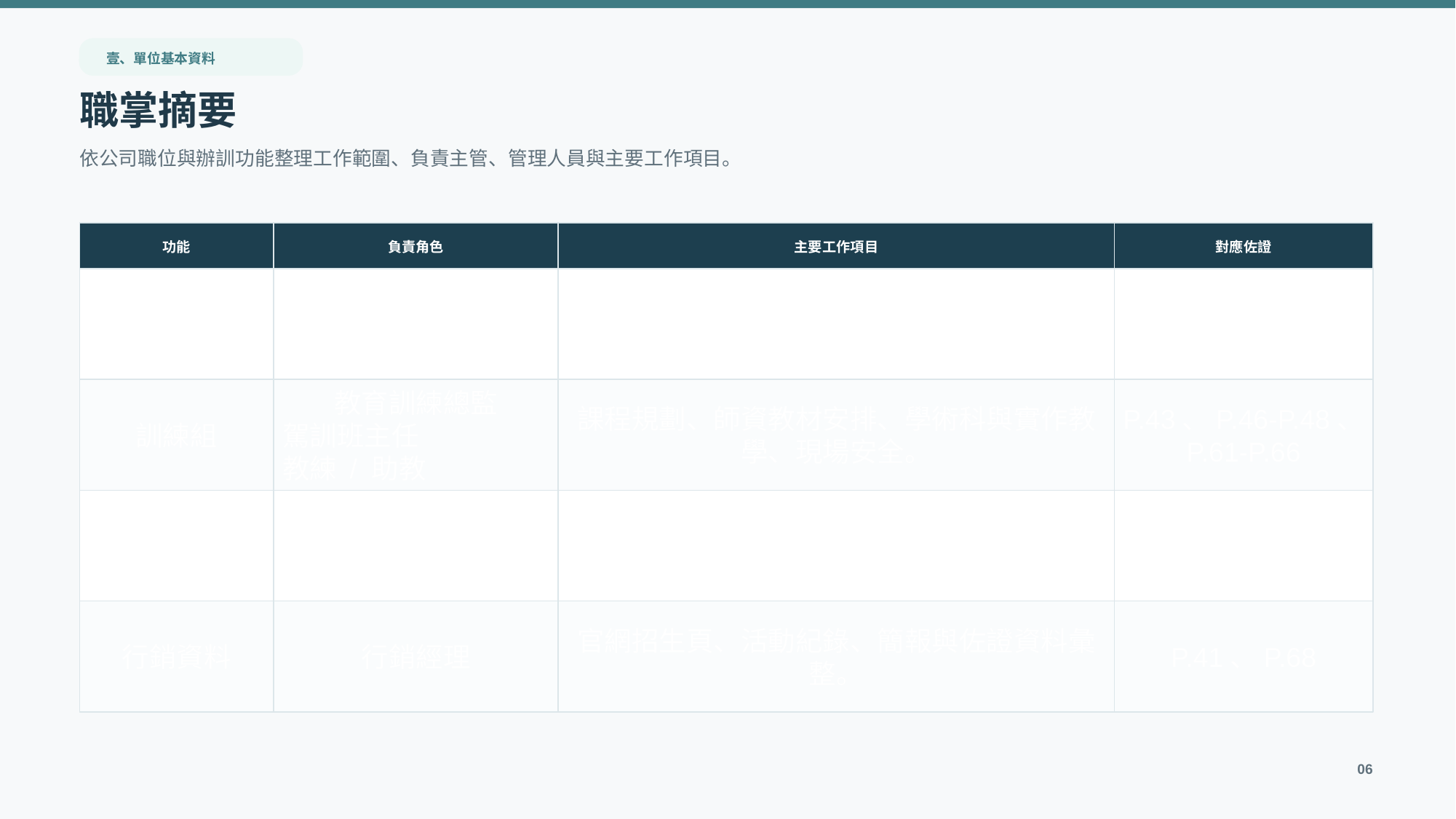

壹、單位基本資料
職掌摘要
依公司職位與辦訓功能整理工作範圍、負責主管、管理人員與主要工作項目。
功能
負責角色
主要工作項目
對應佐證
經營管理
執行長
核定年度目標、訓練政策、資源與合作決策；督導異常與改善。
P.30、P.34、P.46
訓練組
教育訓練總監
駕訓班主任
教練 / 助教
課程規劃、師資教材安排、學術科與實作教學、現場安全。
P.43、P.46-P.48、P.61-P.66
業務行政
業務經理
行政人員
課程諮詢、報名與學員資料、簽到退、問卷成果建檔。
P.41、P.59、P.68
行銷資料
行銷經理
官網招生頁、活動紀錄、簡報與佐證資料彙整。
P.41、P.68
06